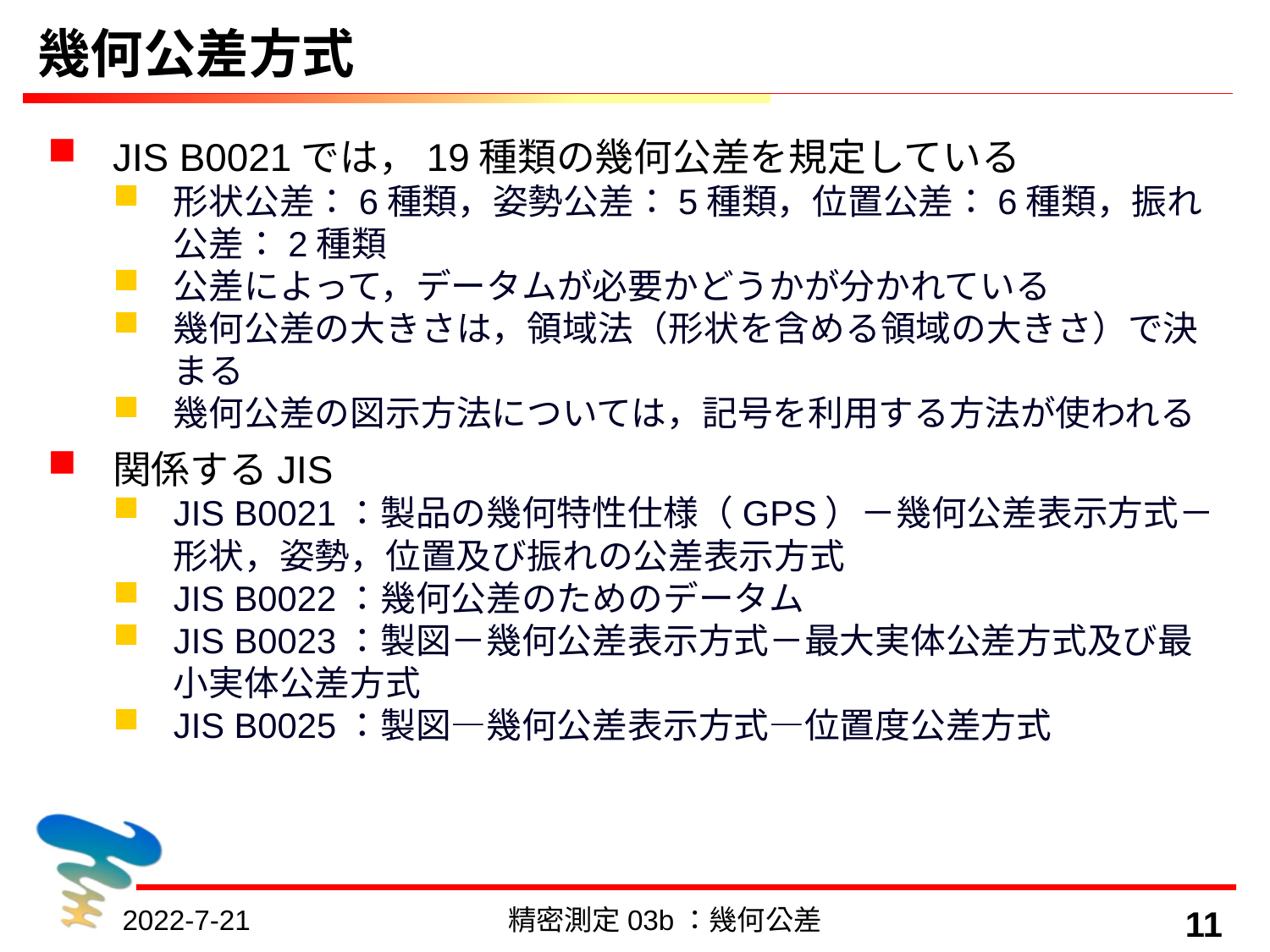

# 幾何公差方式
JIS B0021では，19種類の幾何公差を規定している
形状公差：6種類，姿勢公差：5種類，位置公差：6種類，振れ公差：2種類
公差によって，データムが必要かどうかが分かれている
幾何公差の大きさは，領域法（形状を含める領域の大きさ）で決まる
幾何公差の図示方法については，記号を利用する方法が使われる
関係するJIS
JIS B0021：製品の幾何特性仕様（GPS）－幾何公差表示方式－形状，姿勢，位置及び振れの公差表示方式
JIS B0022：幾何公差のためのデータム
JIS B0023：製図－幾何公差表示方式－最大実体公差方式及び最小実体公差方式
JIS B0025：製図―幾何公差表示方式―位置度公差方式
2022-7-21
精密測定03b：幾何公差
11